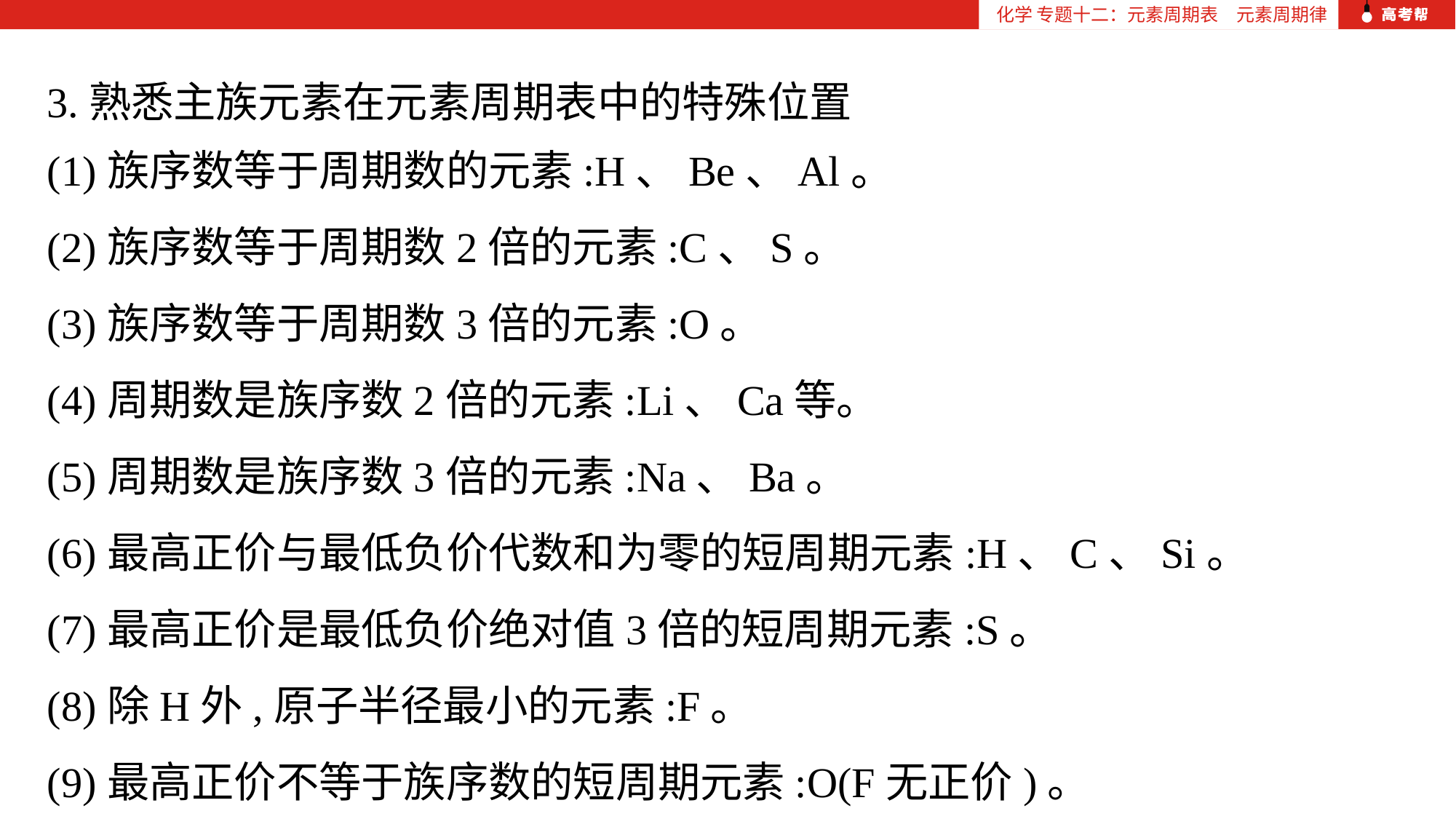

化学 专题十二：元素周期表　元素周期律
3.熟悉主族元素在元素周期表中的特殊位置
(1)族序数等于周期数的元素:H、Be、Al。
(2)族序数等于周期数2倍的元素:C、S。
(3)族序数等于周期数3倍的元素:O。
(4)周期数是族序数2倍的元素:Li、Ca等。
(5)周期数是族序数3倍的元素:Na、Ba。
(6)最高正价与最低负价代数和为零的短周期元素:H、C、Si。
(7)最高正价是最低负价绝对值3倍的短周期元素:S。
(8)除H外,原子半径最小的元素:F。
(9)最高正价不等于族序数的短周期元素:O(F无正价)。